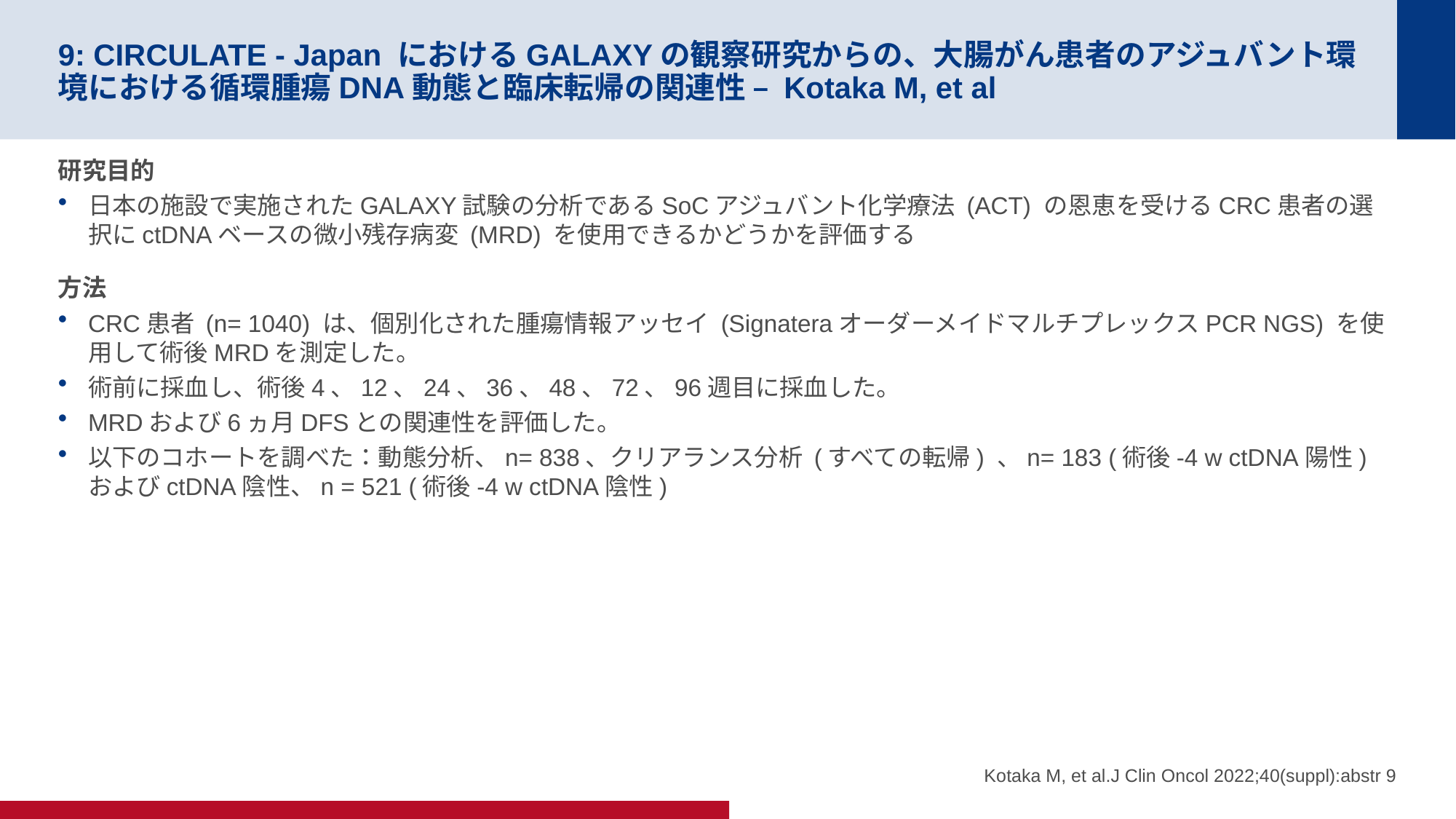

# 9: CIRCULATE - Japan におけるGALAXYの観察研究からの、大腸がん患者のアジュバント環境における循環腫瘍DNA動態と臨床転帰の関連性 – Kotaka M, et al
研究目的
日本の施設で実施されたGALAXY試験の分析であるSoCアジュバント化学療法 (ACT) の恩恵を受けるCRC患者の選択にctDNAベースの微小残存病変 (MRD) を使用できるかどうかを評価する
方法
CRC患者 (n= 1040) は、個別化された腫瘍情報アッセイ (SignateraオーダーメイドマルチプレックスPCR NGS) を使用して術後MRDを測定した。
術前に採血し、術後4、12、24、36、48、72、96週目に採血した。
MRDおよび6ヵ月DFSとの関連性を評価した。
以下のコホートを調べた：動態分析、n= 838、クリアランス分析 (すべての転帰) 、n= 183 (術後-4 w ctDNA陽性) およびctDNA陰性、n = 521 (術後-4 w ctDNA陰性)
Kotaka M, et al.J Clin Oncol 2022;40(suppl):abstr 9